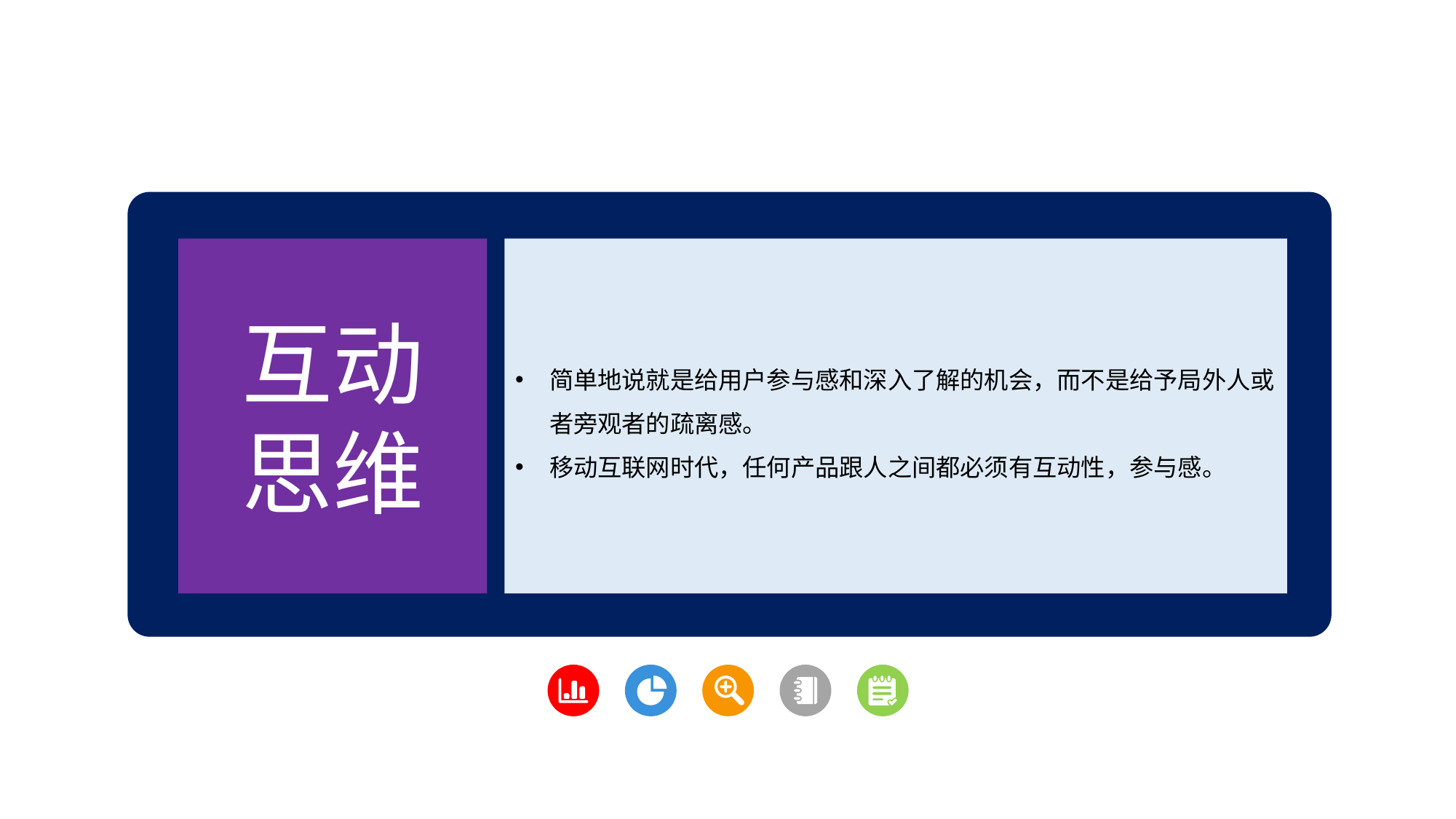

互动
思维
简单地说就是给用户参与感和深入了解的机会，而不是给予局外人或者旁观者的疏离感。
移动互联网时代，任何产品跟人之间都必须有互动性，参与感。